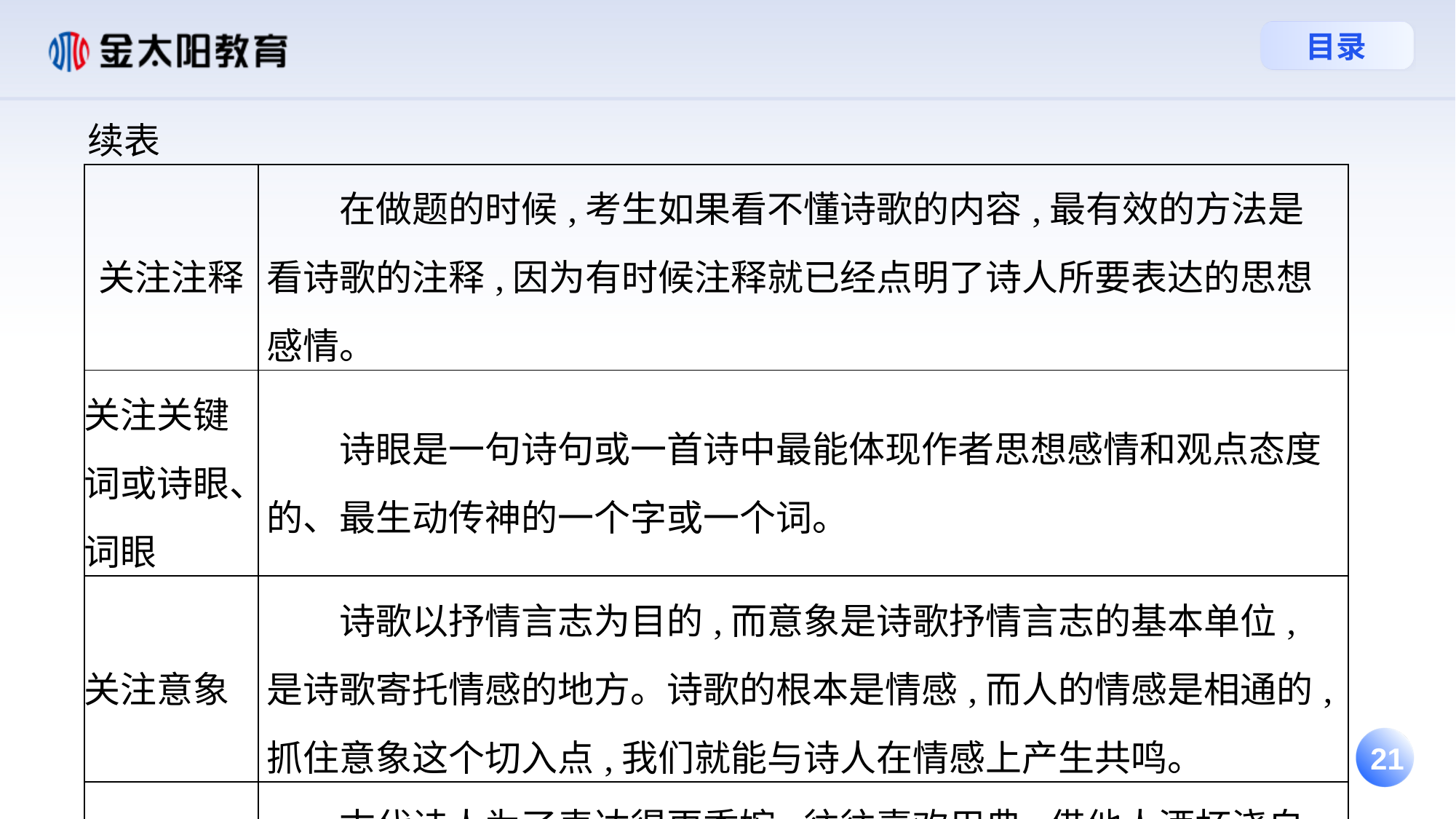

续表
| 关注注释 | 在做题的时候,考生如果看不懂诗歌的内容,最有效的方法是看诗歌的注释,因为有时候注释就已经点明了诗人所要表达的思想感情。 |
| --- | --- |
| 关注关键词或诗眼、词眼 | 诗眼是一句诗句或一首诗中最能体现作者思想感情和观点态度的、最生动传神的一个字或一个词。 |
| 关注意象 | 诗歌以抒情言志为目的,而意象是诗歌抒情言志的基本单位,是诗歌寄托情感的地方。诗歌的根本是情感,而人的情感是相通的,抓住意象这个切入点,我们就能与诗人在情感上产生共鸣。 |
| 关注典故 | 古代诗人为了表达得更委婉,往往喜欢用典,借他人酒杯浇自己胸中之块垒;为了更理直气壮,也会借典故以古喻今。 |